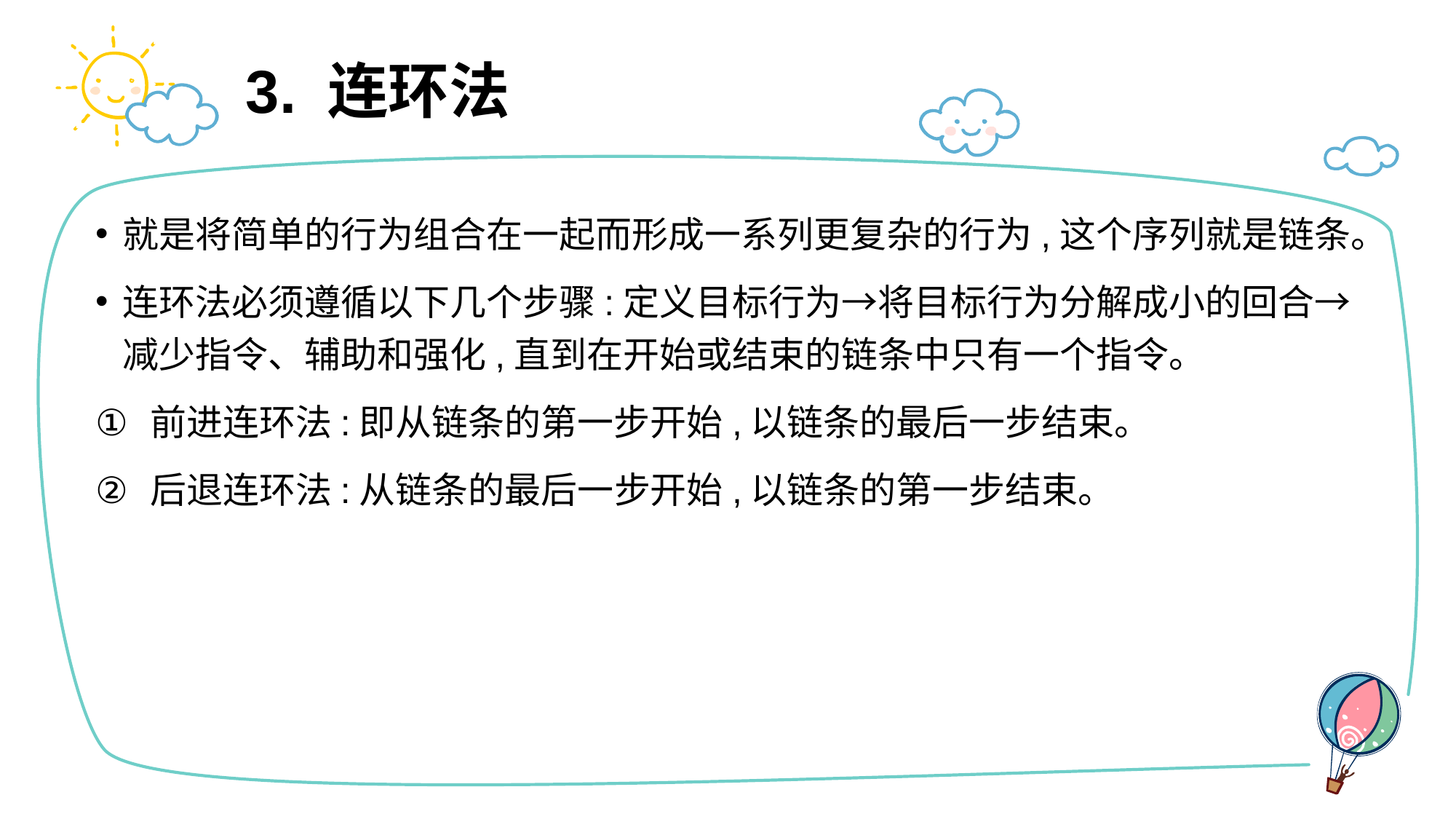

# 3. 连环法
就是将简单的行为组合在一起而形成一系列更复杂的行为,这个序列就是链条。
连环法必须遵循以下几个步骤:定义目标行为→将目标行为分解成小的回合→减少指令、辅助和强化,直到在开始或结束的链条中只有一个指令。
前进连环法:即从链条的第一步开始,以链条的最后一步结束。
后退连环法:从链条的最后一步开始,以链条的第一步结束。